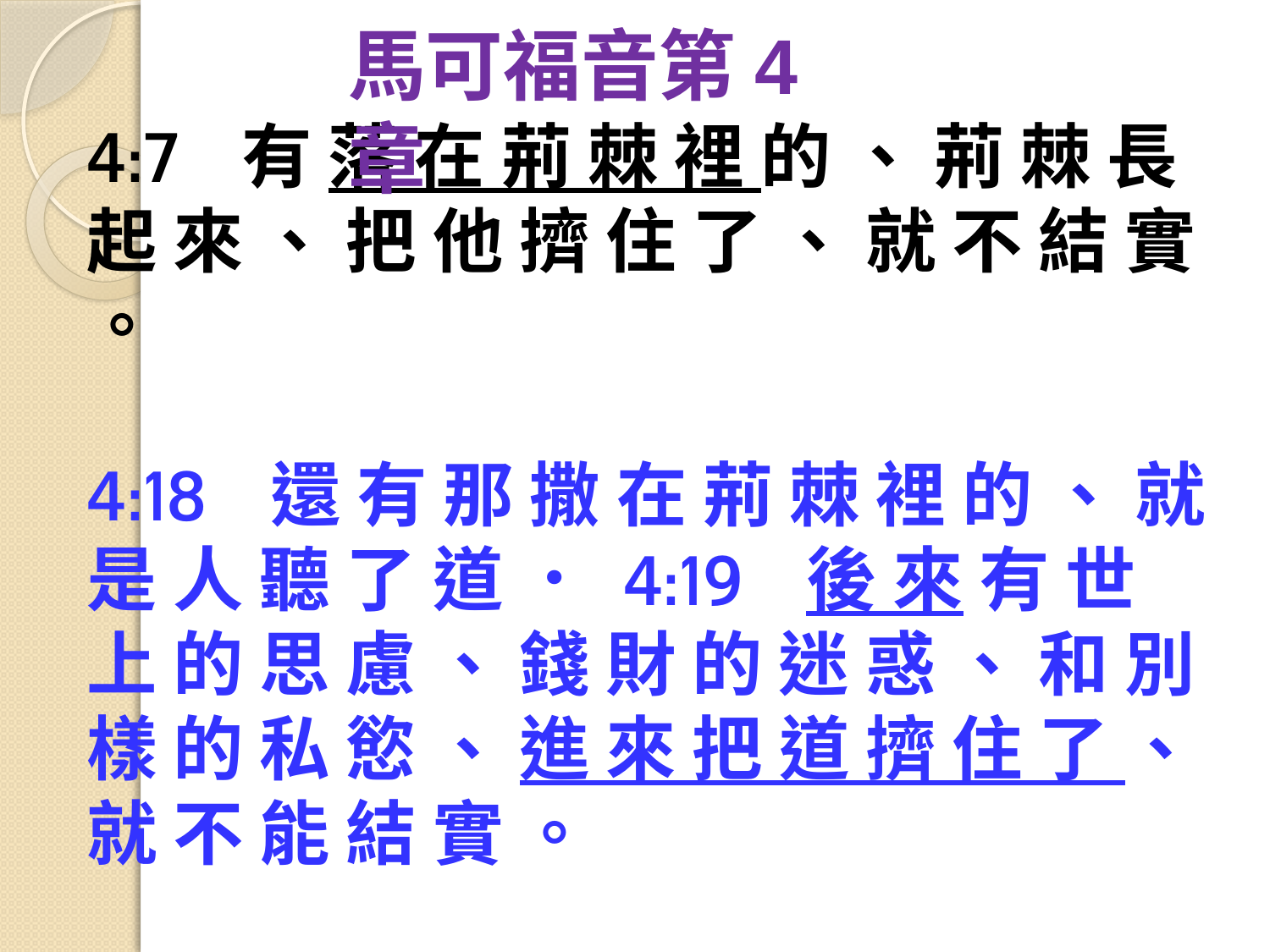

馬可福音第4章
4:7  有 落 在 荊 棘 裡 的 、 荊 棘 長 起 來 、 把 他 擠 住 了 、 就 不 結 實 。

4:18  還 有 那 撒 在 荊 棘 裡 的 、 就 是 人 聽 了 道 ． 4:19  後 來 有 世 上 的 思 慮 、 錢 財 的 迷 惑 、 和 別 樣 的 私 慾 、 進 來 把 道 擠 住 了 、 就 不 能 結 實 。